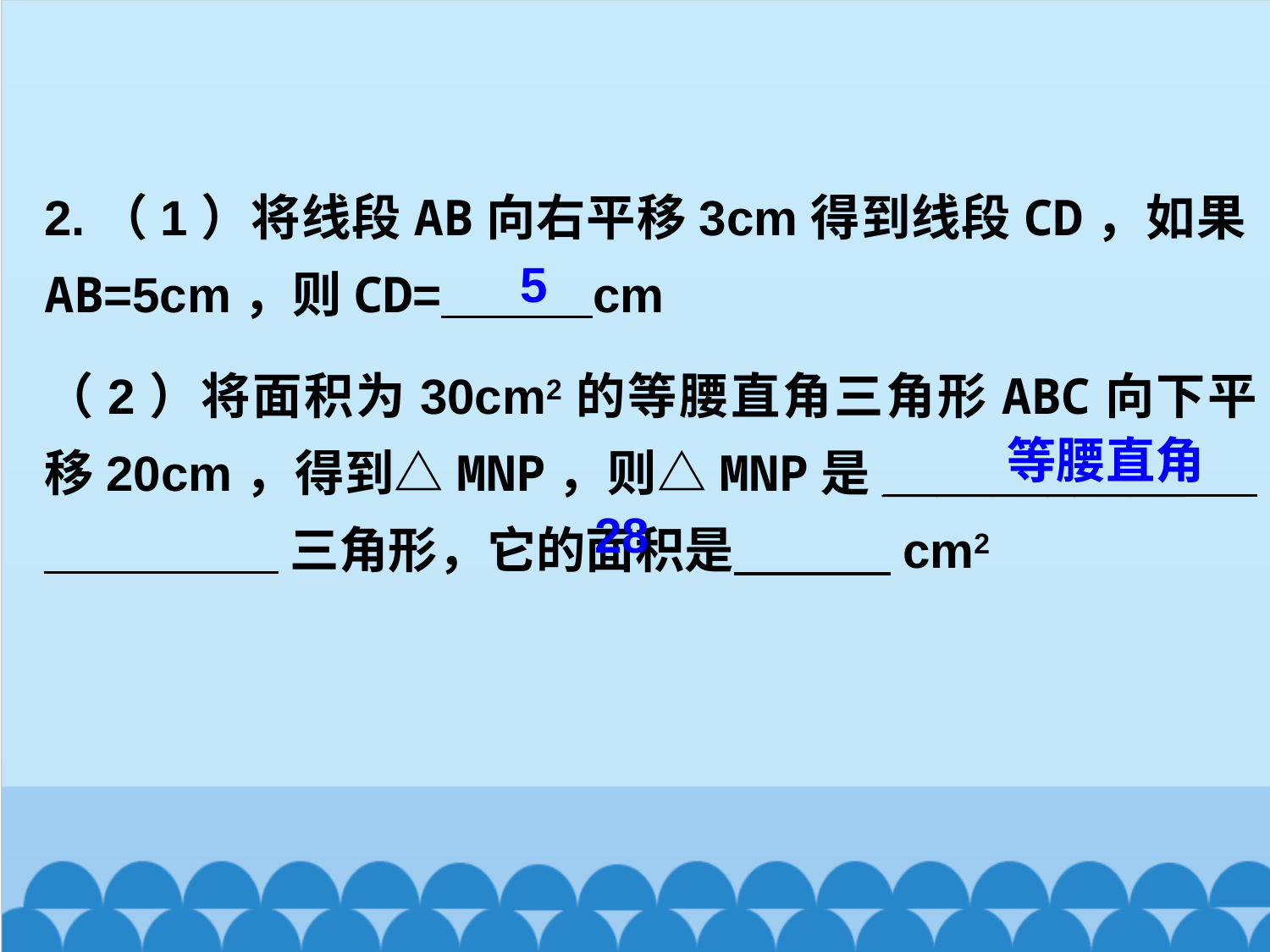

2.（1）将线段AB向右平移3cm得到线段CD，如果AB=5cm，则CD=           cm
（2）将面积为30cm2的等腰直角三角形ABC向下平移20cm，得到△MNP，则△MNP是___________                       三角形，它的面积是              cm2
5
等腰直角
28